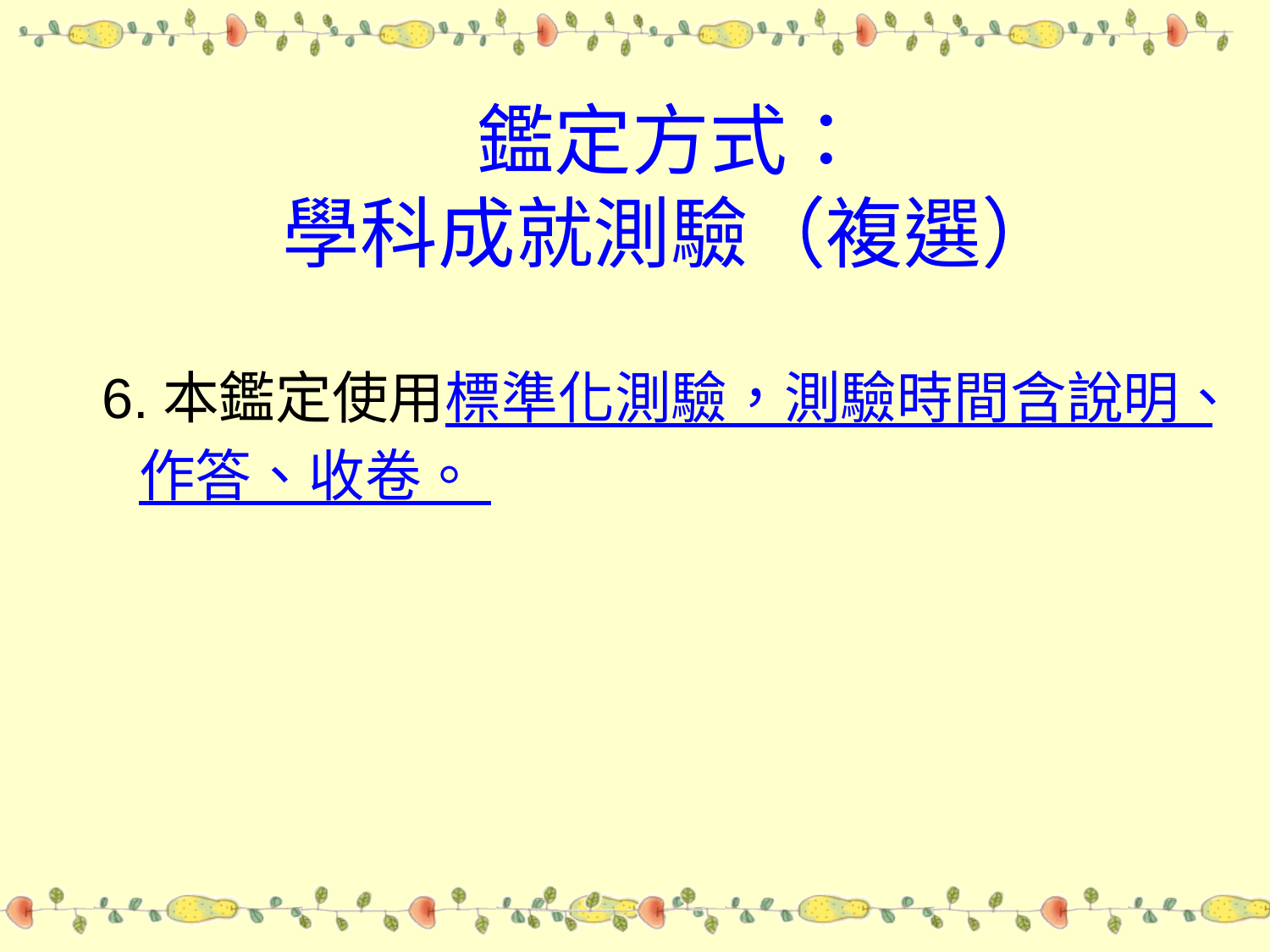

# 鑑定方式： 學科成就測驗（複選）
 6.本鑑定使用標準化測驗，測驗時間含說明、
   作答、收卷。